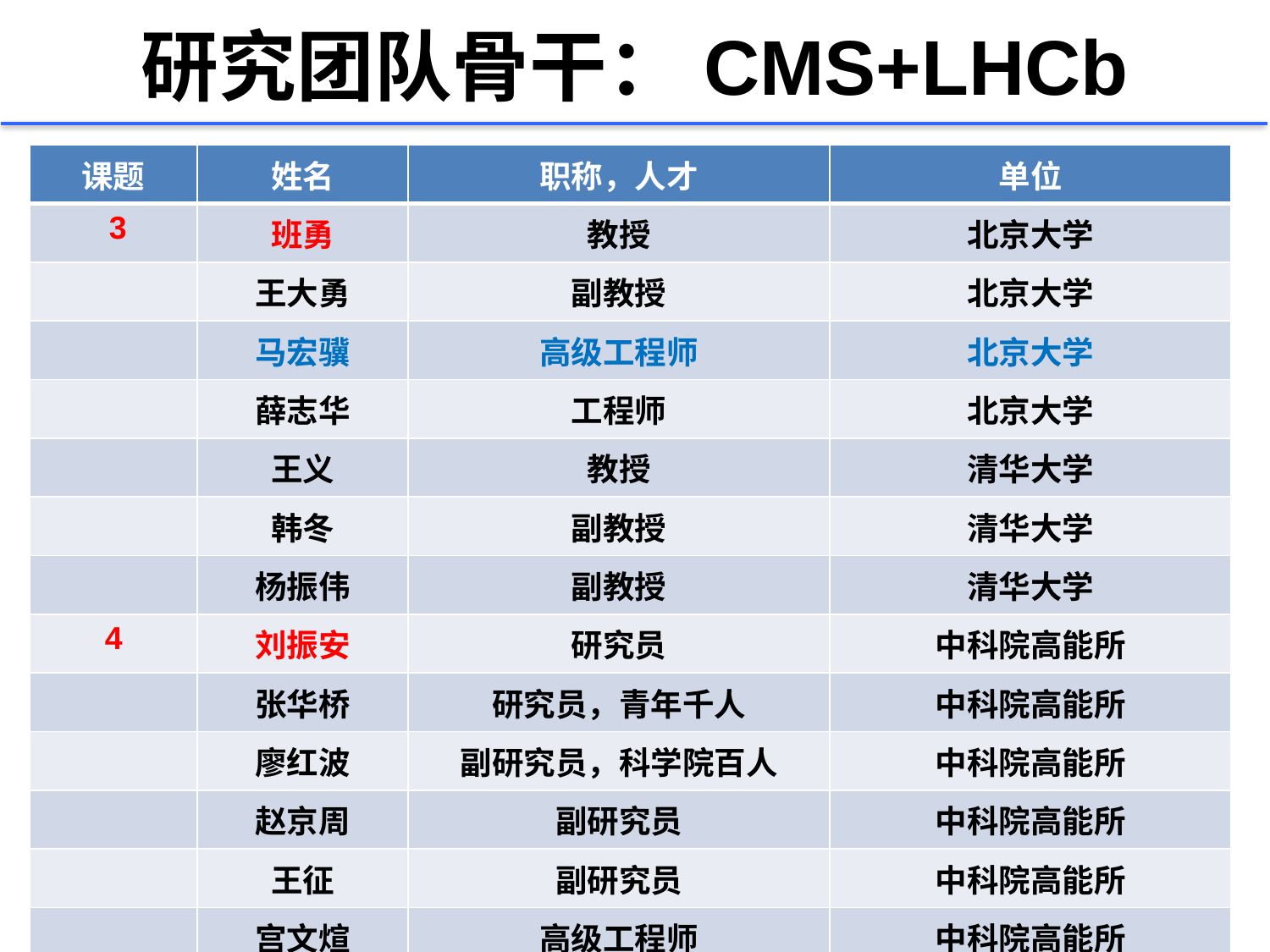

# 研究团队骨干：CMS+LHCb
| 课题 | 姓名 | 职称，人才 | 单位 |
| --- | --- | --- | --- |
| 3 | 班勇 | 教授 | 北京大学 |
|  | 王大勇 | 副教授 | 北京大学 |
|  | 马宏骥 | 高级工程师 | 北京大学 |
|  | 薛志华 | 工程师 | 北京大学 |
|  | 王义 | 教授 | 清华大学 |
|  | 韩冬 | 副教授 | 清华大学 |
|  | 杨振伟 | 副教授 | 清华大学 |
| 4 | 刘振安 | 研究员 | 中科院高能所 |
|  | 张华桥 | 研究员，青年千人 | 中科院高能所 |
|  | 廖红波 | 副研究员，科学院百人 | 中科院高能所 |
|  | 赵京周 | 副研究员 | 中科院高能所 |
|  | 王征 | 副研究员 | 中科院高能所 |
|  | 宫文煊 | 高级工程师 | 中科院高能所 |
|  | 王娜 | 工程师 | 中科院高能所 |
12